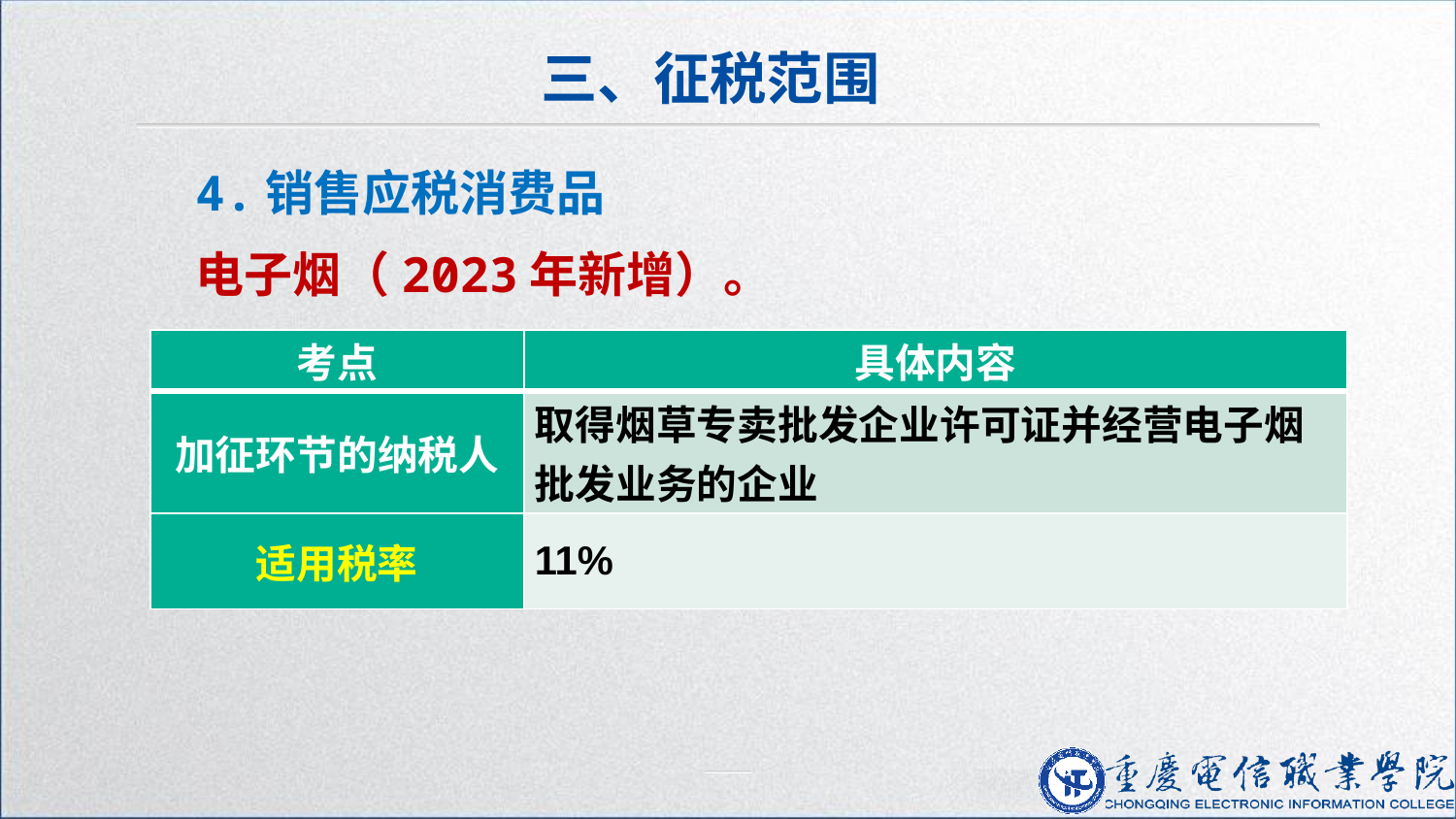

三、征税范围
4.销售应税消费品
电子烟（2023年新增）。
| 考点 | 具体内容 |
| --- | --- |
| 加征环节的纳税人 | 取得烟草专卖批发企业许可证并经营电子烟批发业务的企业 |
| 适用税率 | 11% |